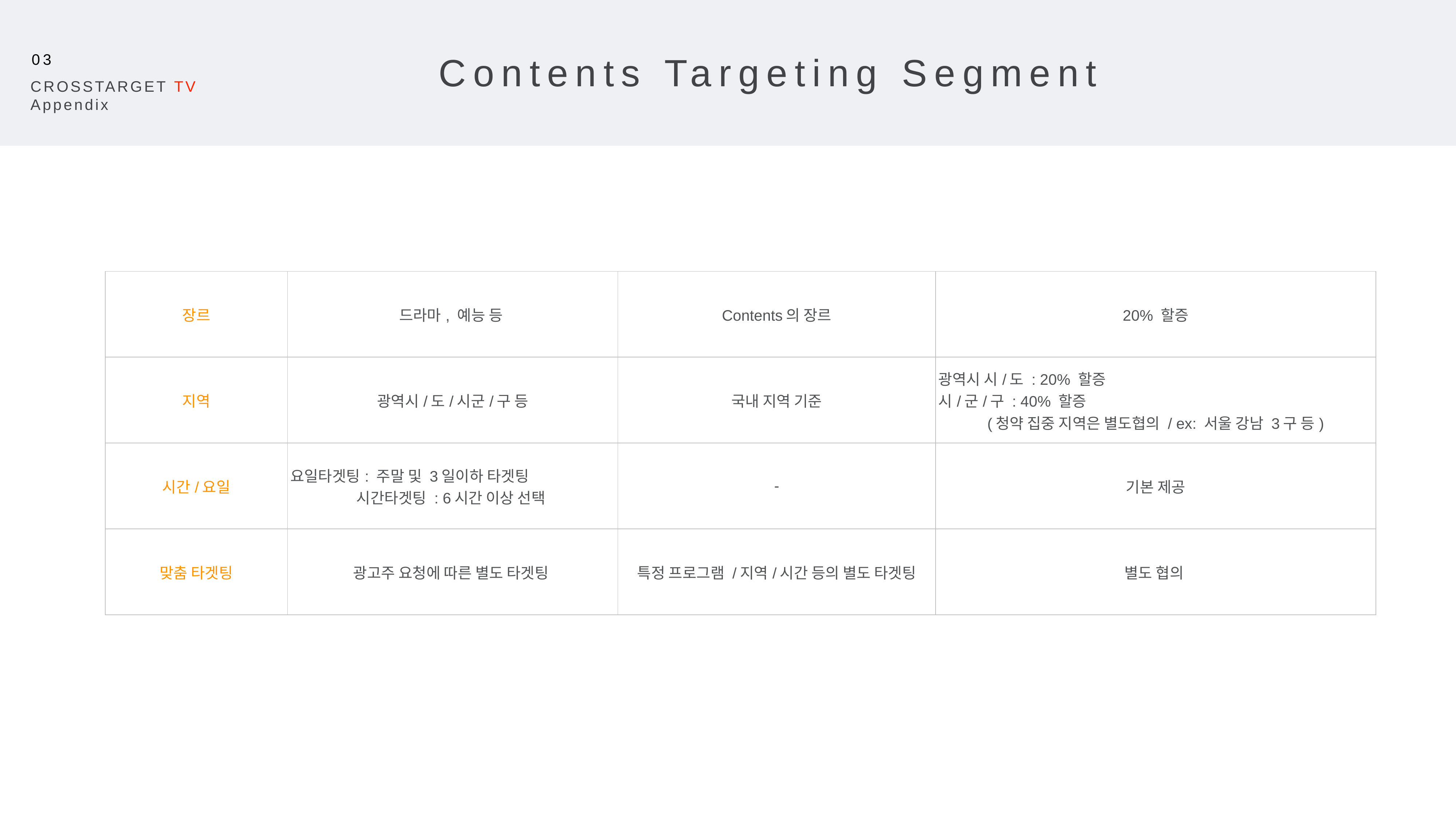

20
Contents Targeting Segment
03
CROSSTARGET TV
Appendix
| 장르 | 드라마, 예능 등 | Contents의 장르 | 20% 할증 |
| --- | --- | --- | --- |
| 지역 | 광역시/도/시군/구 등 | 국내 지역 기준 | 광역시 시/도 : 20% 할증 시/군/구 : 40% 할증 (청약 집중 지역은 별도협의 / ex: 서울 강남 3구 등) |
| 시간/요일 | 요일타겟팅: 주말 및 3일이하 타겟팅 시간타겟팅 : 6시간 이상 선택 | - | 기본 제공 |
| 맞춤 타겟팅 | 광고주 요청에 따른 별도 타겟팅 | 특정 프로그램 /지역/시간 등의 별도 타겟팅 | 별도 협의 |